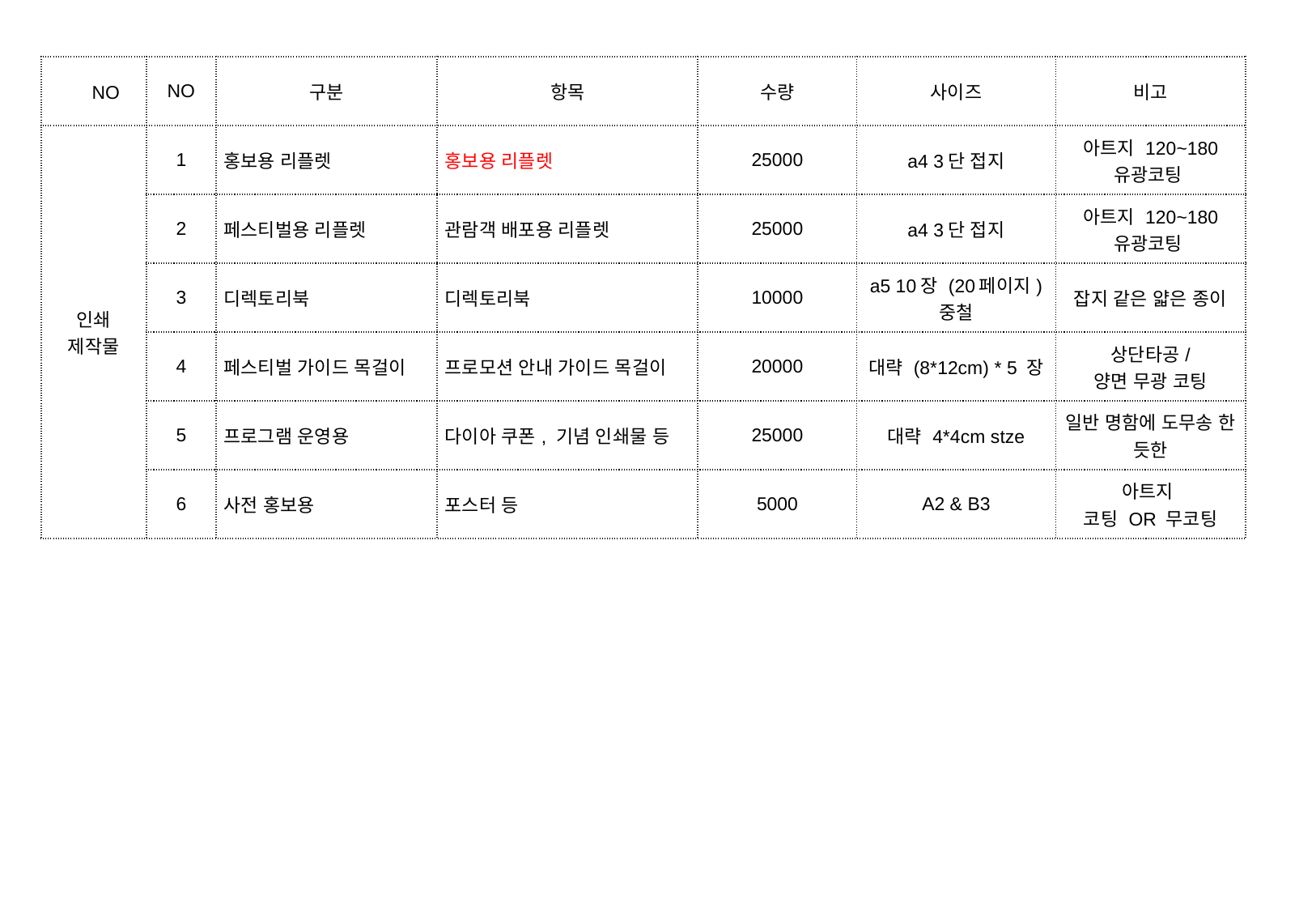

| NO | NO | 구분 | 항목 | 수량 | 사이즈 | 비고 |
| --- | --- | --- | --- | --- | --- | --- |
| 인쇄 제작물 | 1 | 홍보용 리플렛 | 홍보용 리플렛 | 25000 | a4 3단 접지 | 아트지 120~180 유광코팅 |
|  | 2 | 페스티벌용 리플렛 | 관람객 배포용 리플렛 | 25000 | a4 3단 접지 | 아트지 120~180 유광코팅 |
|  | 3 | 디렉토리북 | 디렉토리북 | 10000 | a5 10장 (20페이지) 중철 | 잡지 같은 얇은 종이 |
|  | 4 | 페스티벌 가이드 목걸이 | 프로모션 안내 가이드 목걸이 | 20000 | 대략 (8\*12cm) \* 5 장 | 상단타공/ 양면 무광 코팅 |
|  | 5 | 프로그램 운영용 | 다이아 쿠폰, 기념 인쇄물 등 | 25000 | 대략 4\*4cm stze | 일반 명함에 도무송 한 듯한 |
|  | 6 | 사전 홍보용 | 포스터 등 | 5000 | A2 & B3 | 아트지 코팅 OR 무코팅 |